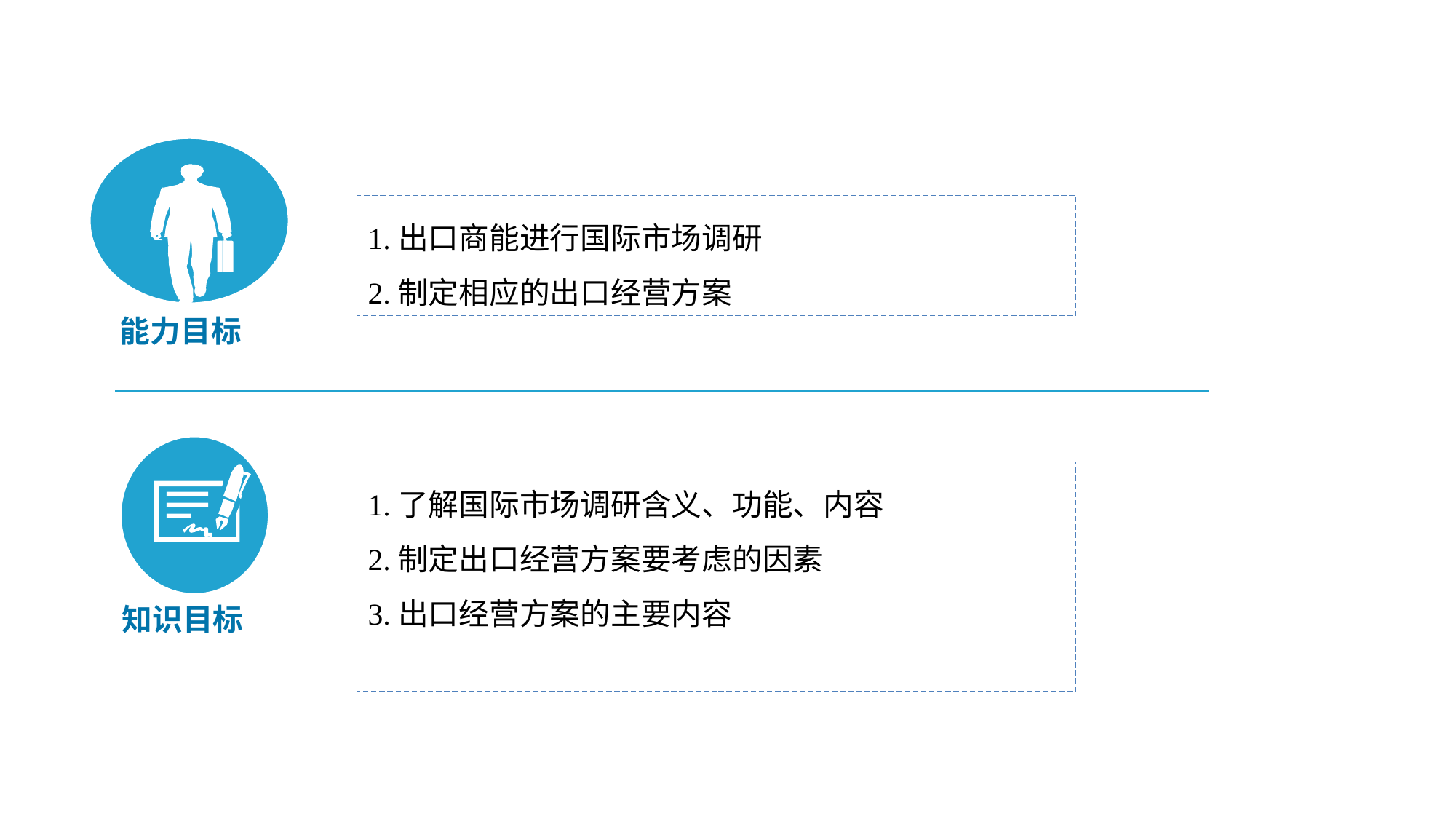

1.出口商能进行国际市场调研
2.制定相应的出口经营方案
能力目标

1.了解国际市场调研含义、功能、内容
2.制定出口经营方案要考虑的因素
3.出口经营方案的主要内容

知识目标